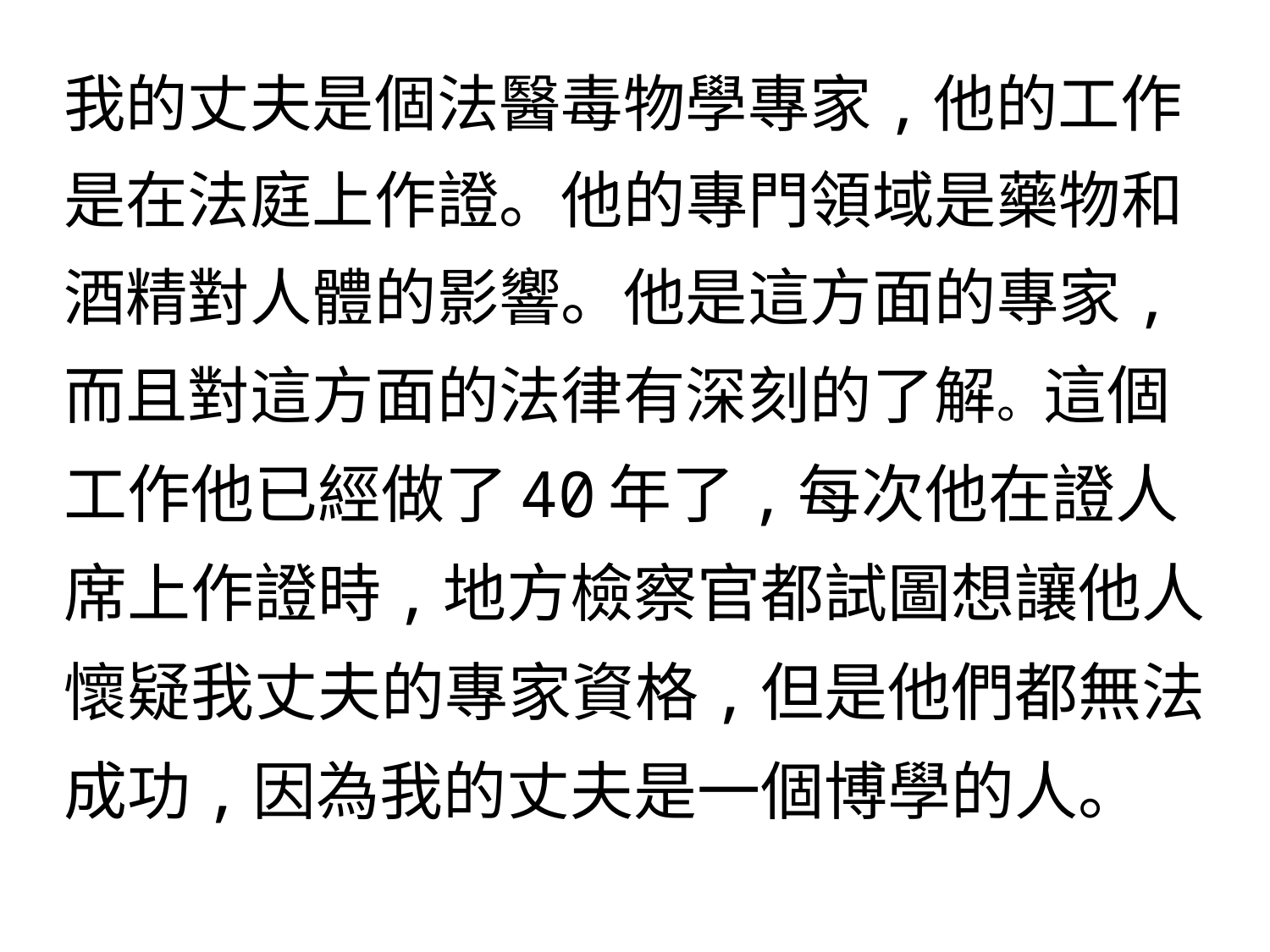

我的丈夫是個法醫毒物學專家,他的工作是在法庭上作證。他的專門領域是藥物和酒精對人體的影響。他是這方面的專家,而且對這方面的法律有深刻的了解。這個工作他已經做了40年了,每次他在證人席上作證時,地方檢察官都試圖想讓他人懷疑我丈夫的專家資格,但是他們都無法成功,因為我的丈夫是一個博學的人。